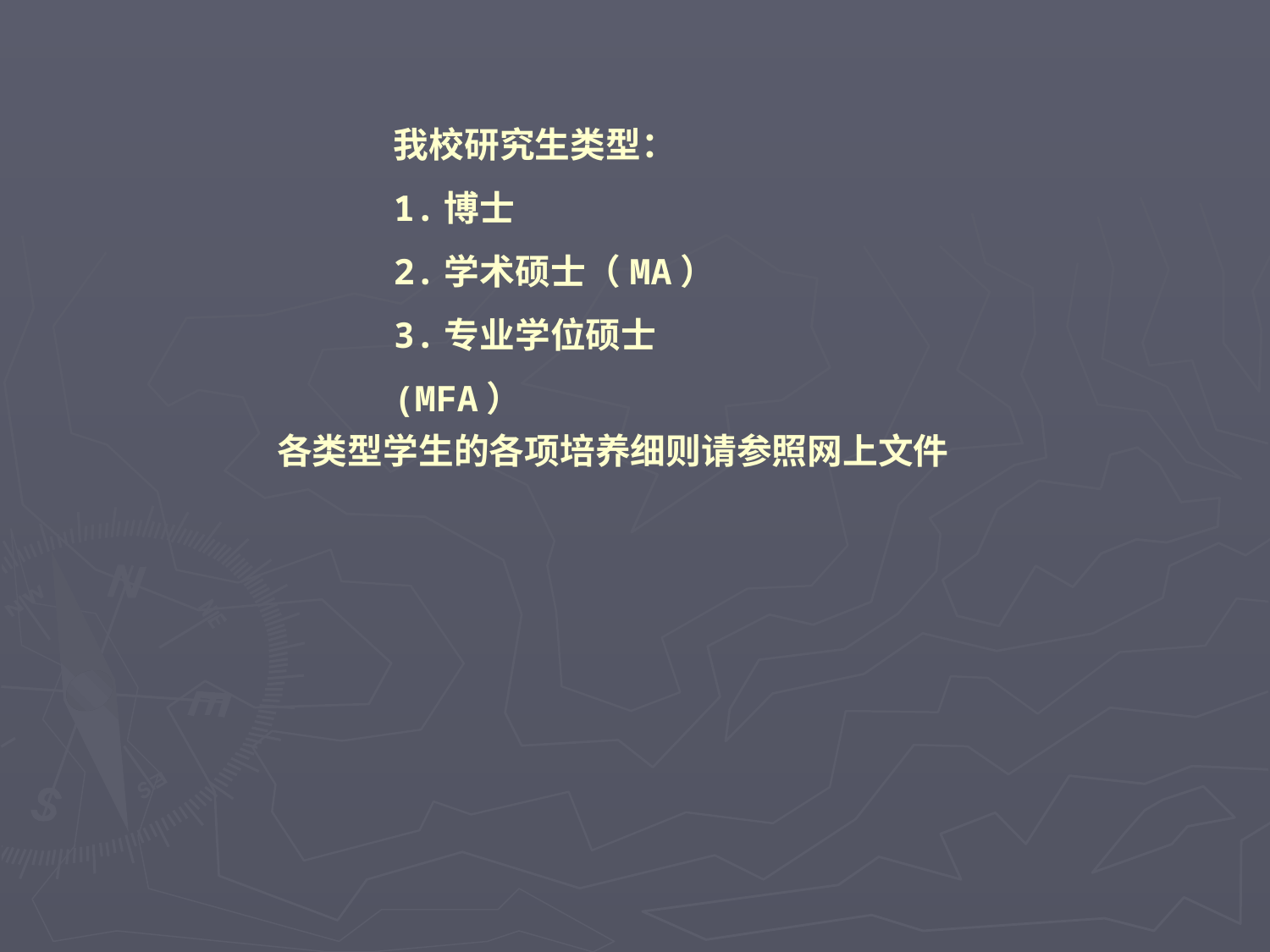

我校研究生类型：
1.博士
2.学术硕士（MA）
3.专业学位硕士(MFA）
各类型学生的各项培养细则请参照网上文件